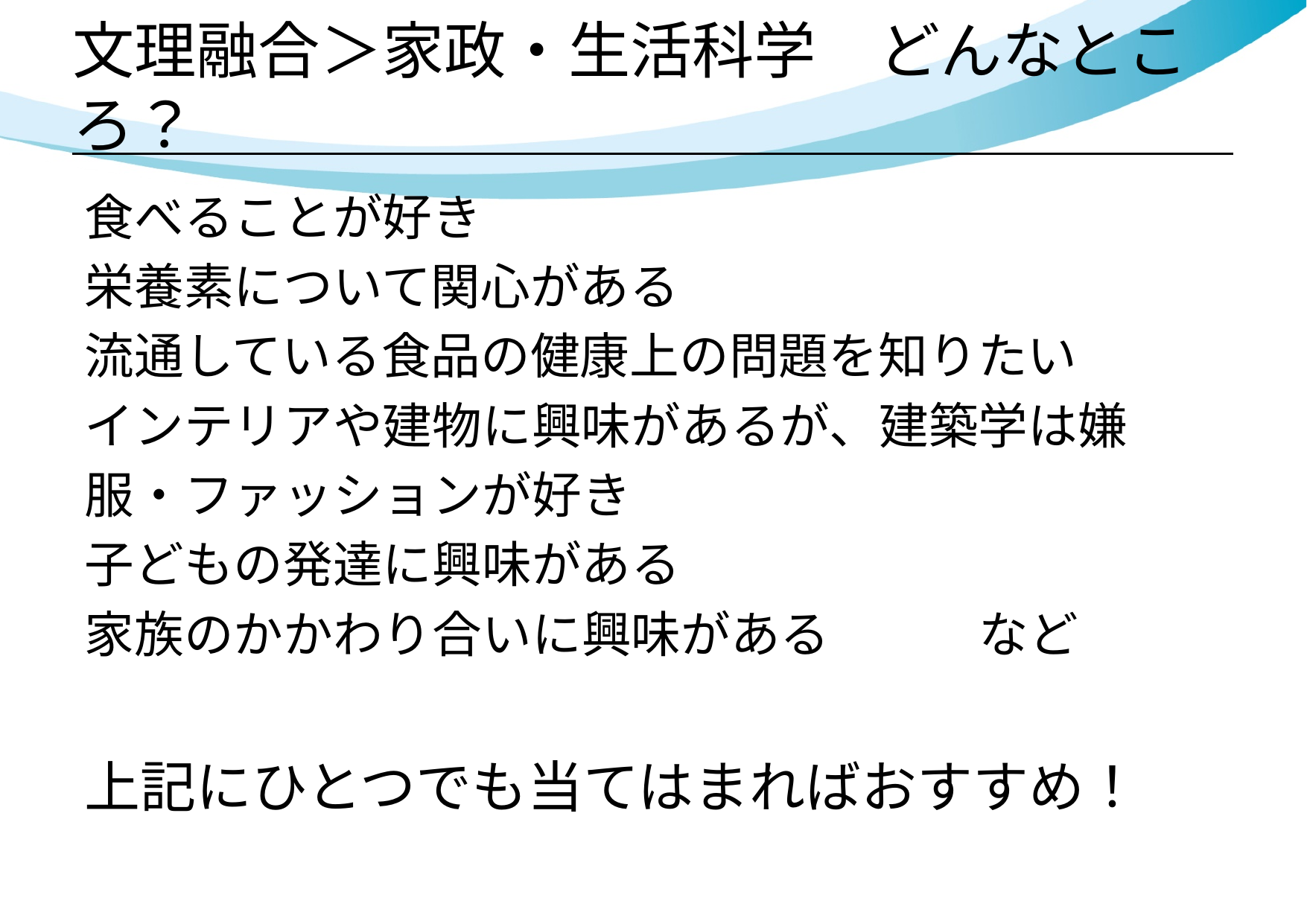

文理融合＞家政・生活科学　どんなところ？
食べることが好き
栄養素について関心がある
流通している食品の健康上の問題を知りたい
インテリアや建物に興味があるが、建築学は嫌
服・ファッションが好き
子どもの発達に興味がある
家族のかかわり合いに興味がある　　　など

上記にひとつでも当てはまればおすすめ！